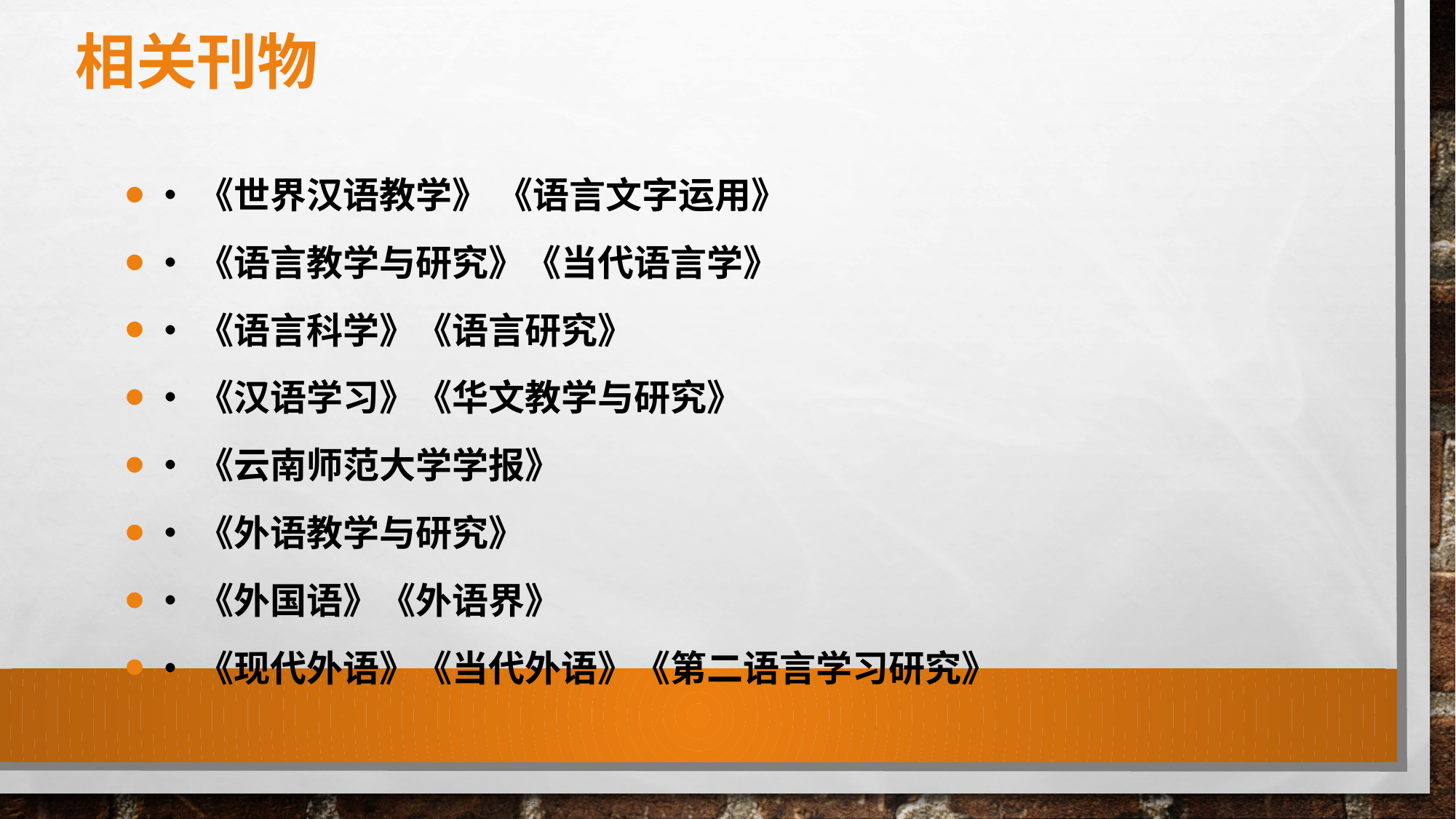

# 相关刊物
•《世界汉语教学》 《语言文字运用》
•《语言教学与研究》《当代语言学》
•《语言科学》《语言研究》
•《汉语学习》《华文教学与研究》
•《云南师范大学学报》
•《外语教学与研究》
•《外国语》《外语界》
•《现代外语》《当代外语》《第二语言学习研究》